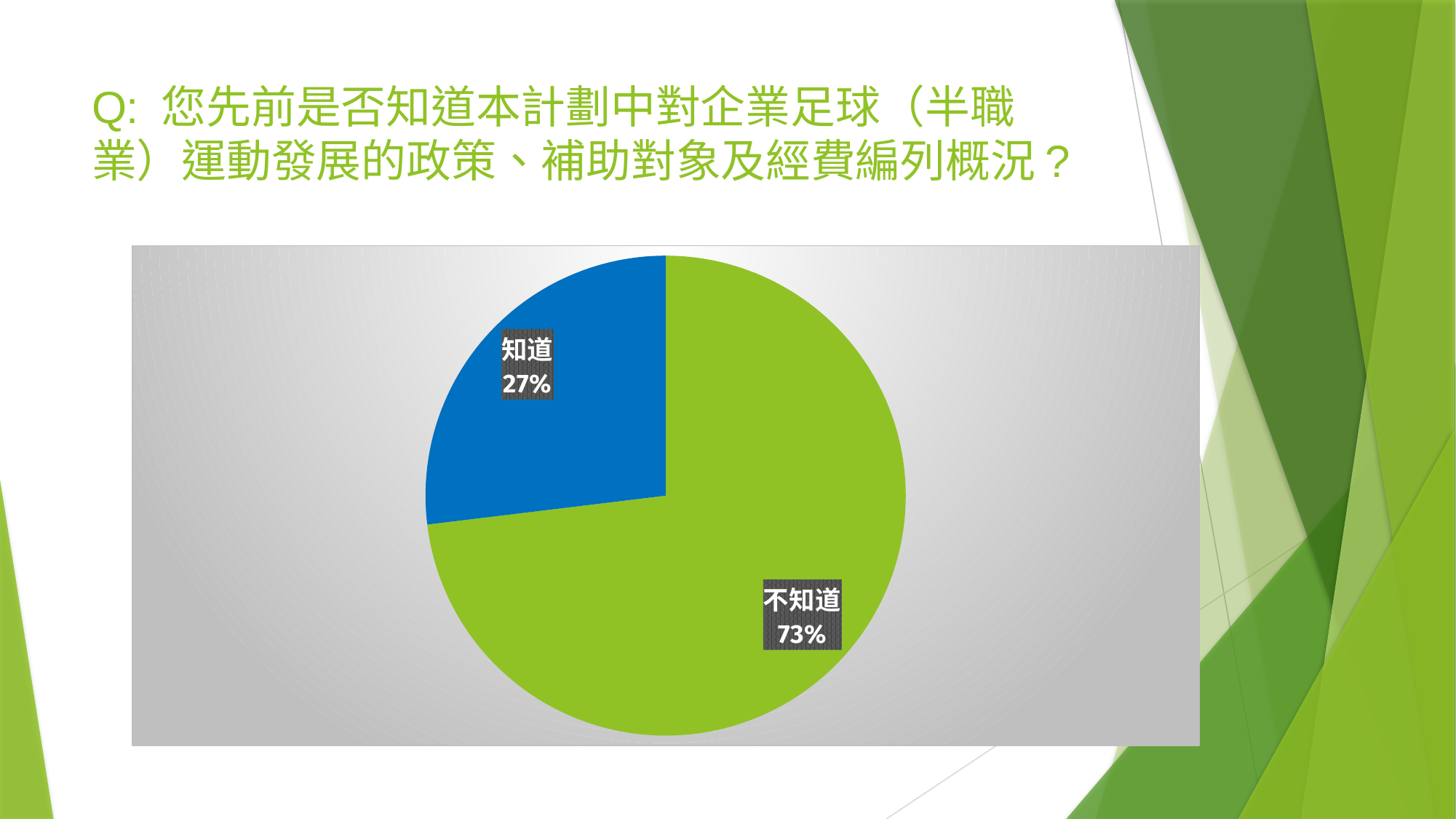

# Q: 您先前是否知道本計劃中對企業足球（半職業）運動發展的政策、補助對象及經費編列概況?

### Chart

| Category | 人數 |
|---|---|
| 不知道 | 76.0 |
| 知道 | 28.0 |